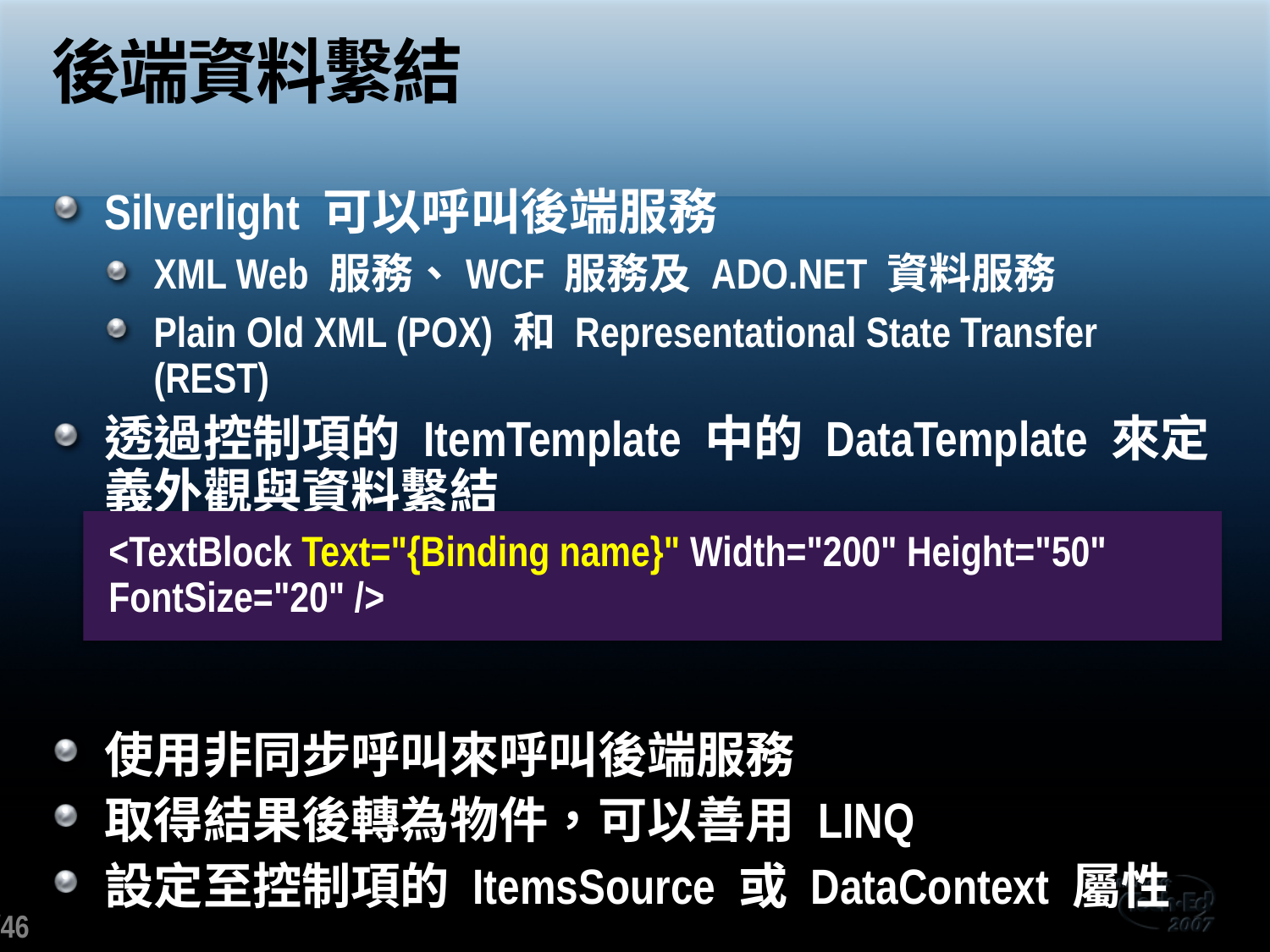

# 後端資料繫結
Silverlight 可以呼叫後端服務
XML Web 服務、WCF 服務及 ADO.NET 資料服務
Plain Old XML (POX) 和 Representational State Transfer (REST)
透過控制項的 ItemTemplate 中的 DataTemplate 來定義外觀與資料繫結

使用非同步呼叫來呼叫後端服務
取得結果後轉為物件，可以善用 LINQ
設定至控制項的 ItemsSource 或 DataContext 屬性
<TextBlock Text="{Binding name}" Width="200" Height="50" FontSize="20" />